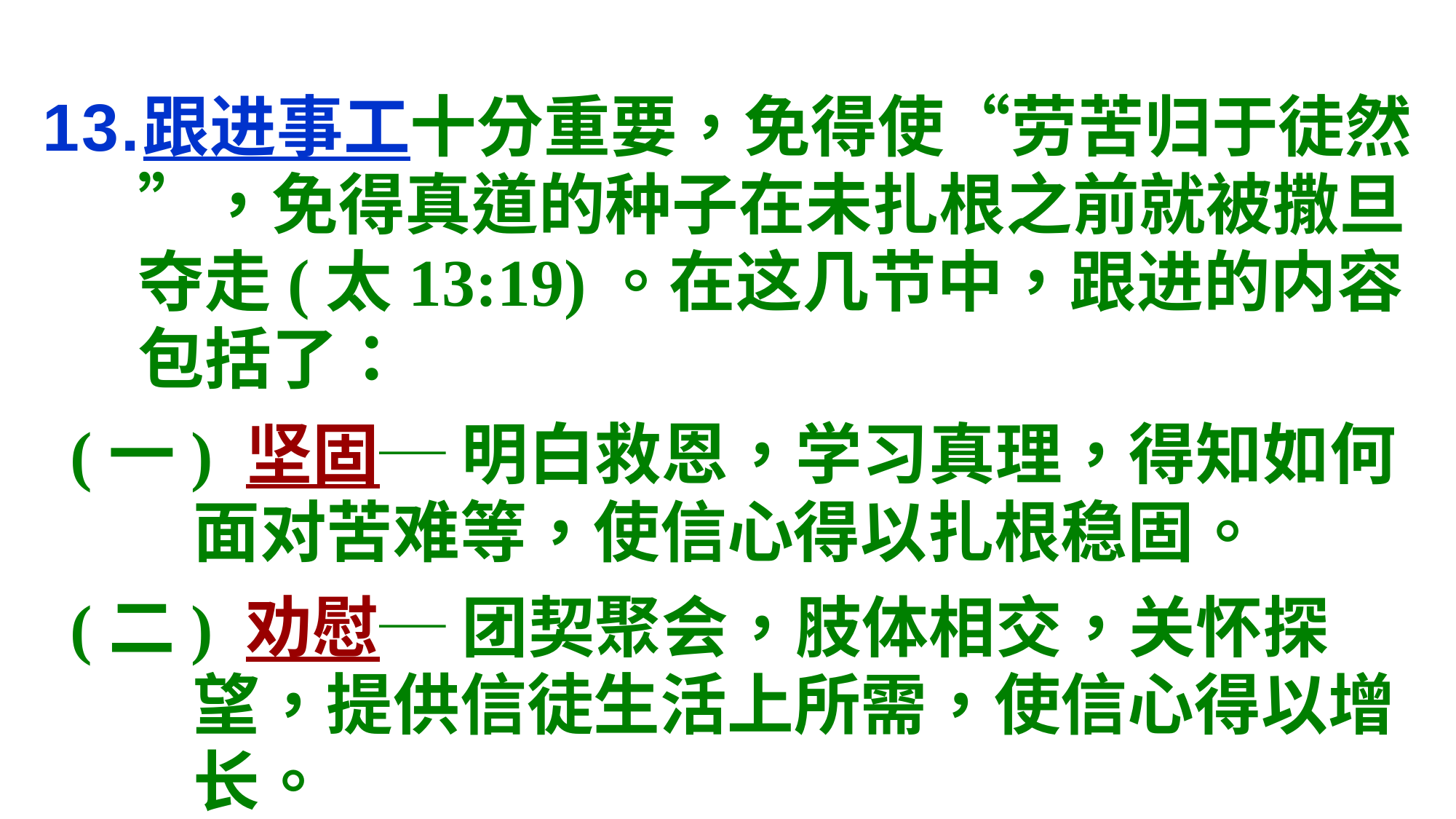

跟进事工十分重要，免得使“劳苦归于徒然”，免得真道的种子在未扎根之前就被撒旦夺走(太13:19)。在这几节中，跟进的内容包括了：
(一) 坚固─ 明白救恩，学习真理，得知如何面对苦难等，使信心得以扎根稳固。
(二) 劝慰─ 团契聚会，肢体相交，关怀探望，提供信徒生活上所需，使信心得以增长。